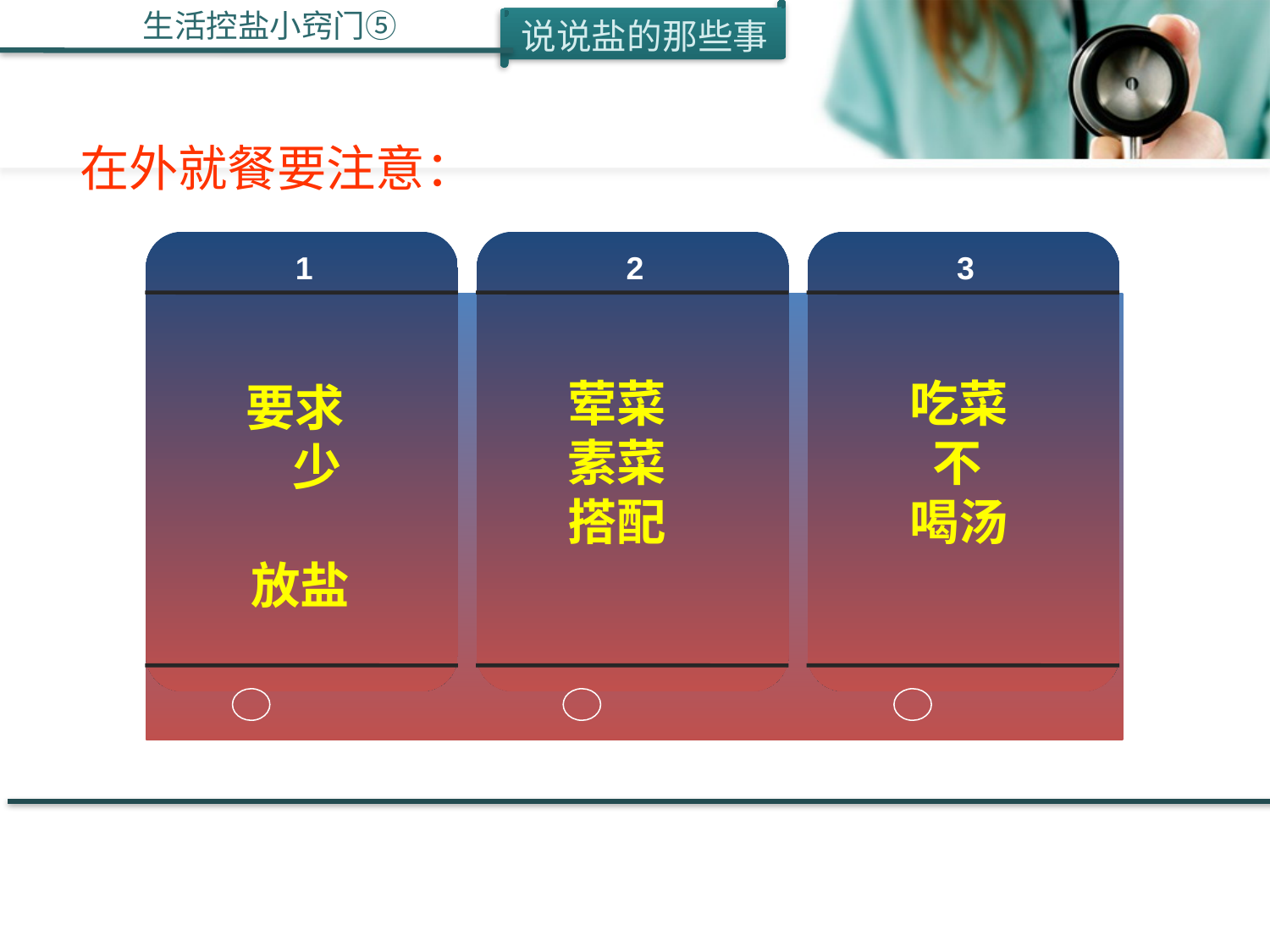

生活控盐小窍门⑤
在外就餐要注意：

     荤菜
     素菜
     搭配
      吃菜
        不
      喝汤
1
2
3

要求      少           放盐